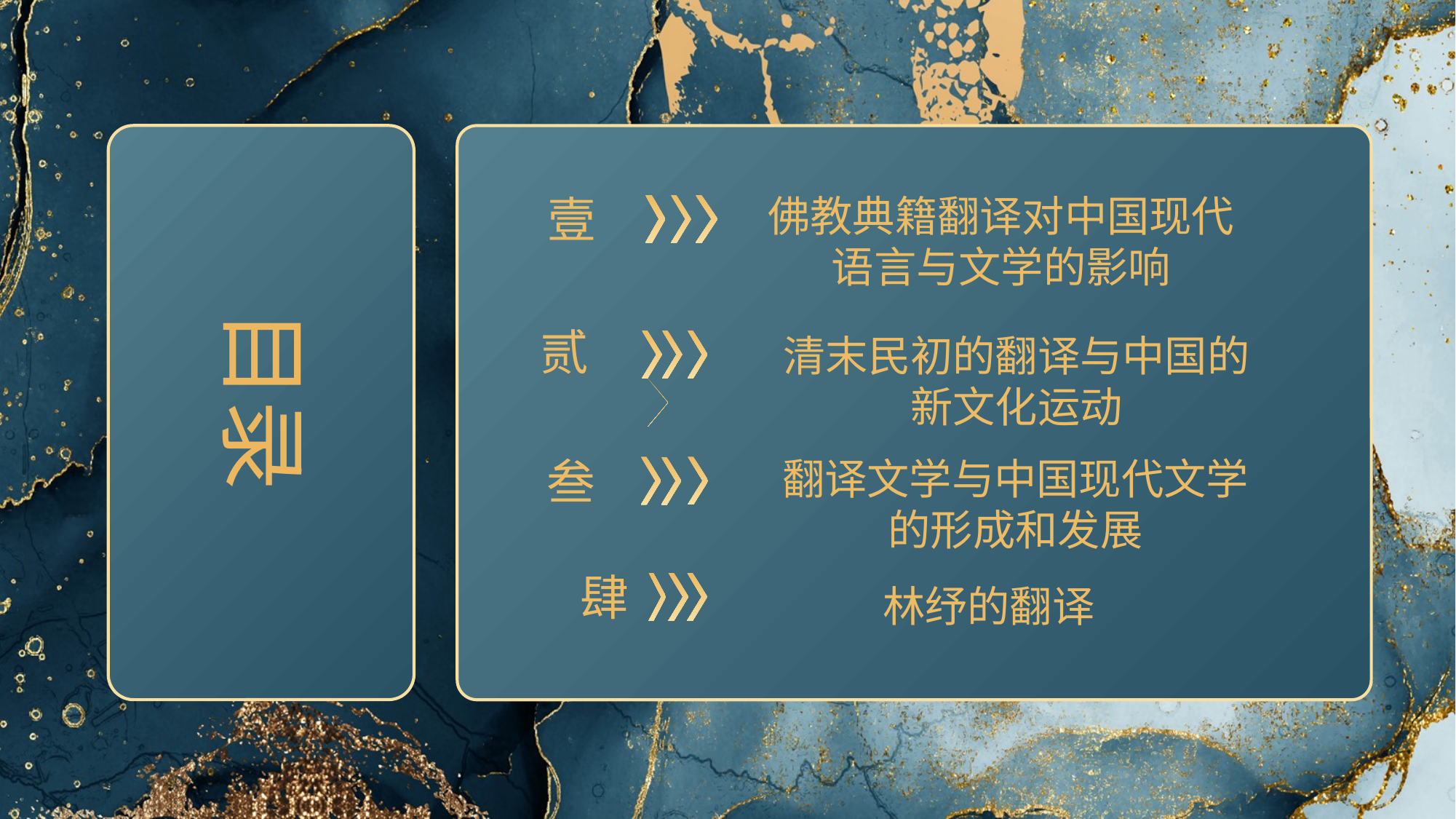

目录

壹
佛教典籍翻译对中国现代语言与文学的影响

贰
清末民初的翻译与中国的新文化运动

叁
翻译文学与中国现代文学的形成和发展

肆

林纾的翻译